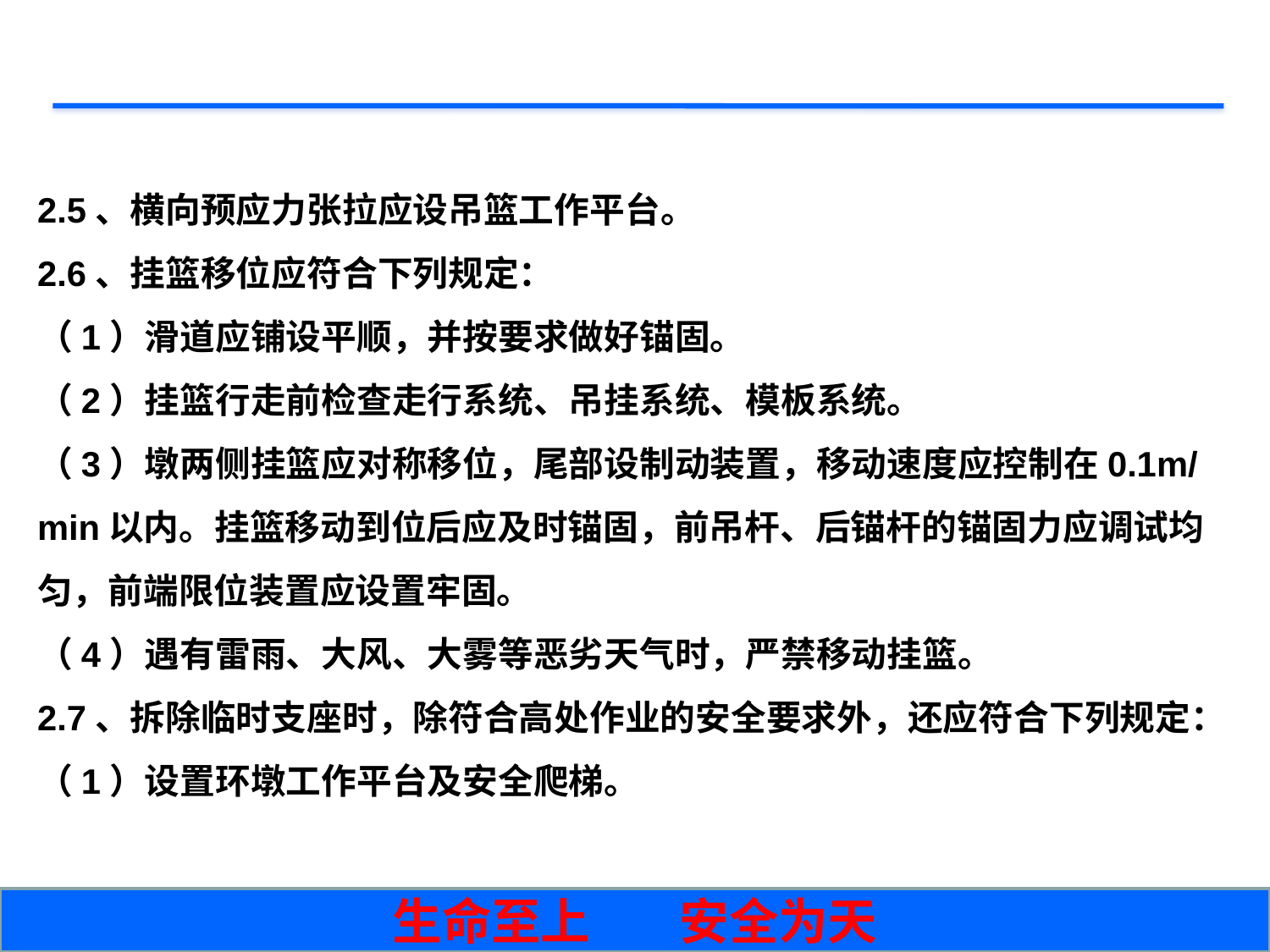

2.5、横向预应力张拉应设吊篮工作平台。
2.6、挂篮移位应符合下列规定：
（1）滑道应铺设平顺，并按要求做好锚固。
（2）挂篮行走前检查走行系统、吊挂系统、模板系统。
（3）墩两侧挂篮应对称移位，尾部设制动装置，移动速度应控制在0.1m/min以内。挂篮移动到位后应及时锚固，前吊杆、后锚杆的锚固力应调试均匀，前端限位装置应设置牢固。
（4）遇有雷雨、大风、大雾等恶劣天气时，严禁移动挂篮。
2.7、拆除临时支座时，除符合高处作业的安全要求外，还应符合下列规定：
（1）设置环墩工作平台及安全爬梯。